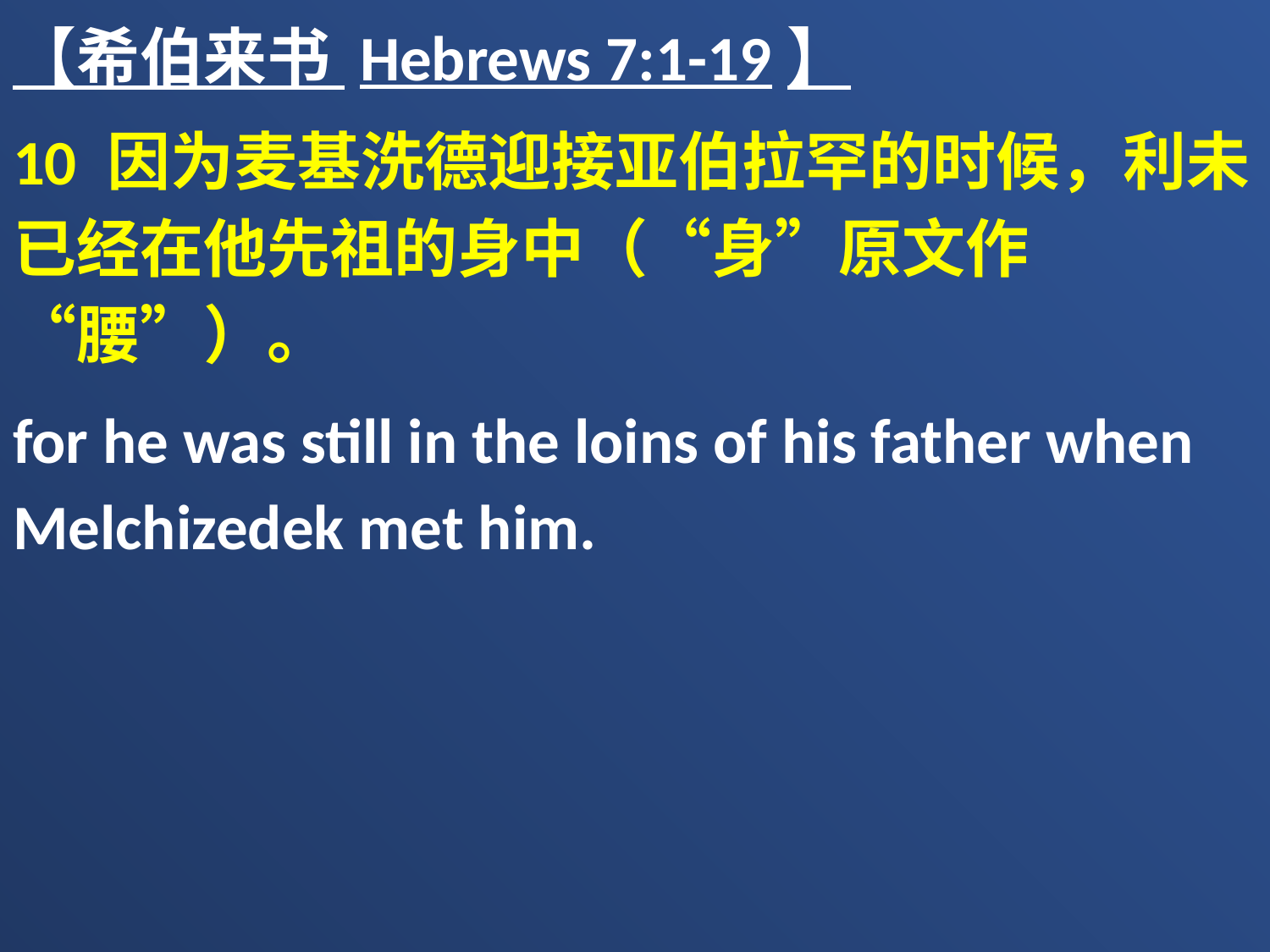

【希伯来书 Hebrews 7:1-19】
10 因为麦基洗德迎接亚伯拉罕的时候，利未已经在他先祖的身中（“身”原文作“腰”）。
for he was still in the loins of his father when Melchizedek met him.